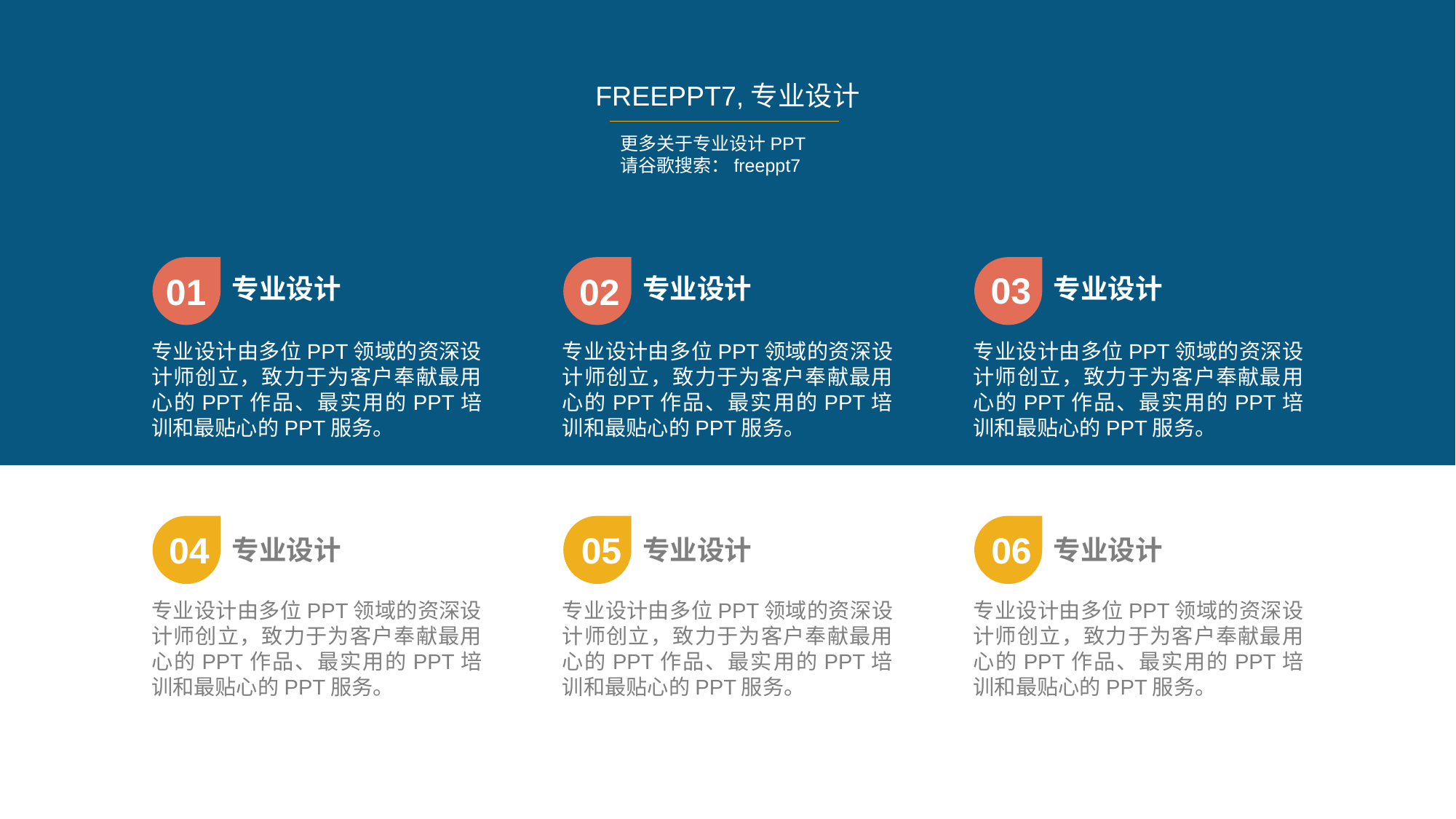

FREEPPT7,专业设计
更多关于专业设计PPT
请谷歌搜索：freeppt7

03
01
02
专业设计
专业设计
专业设计
专业设计由多位PPT领域的资深设计师创立，致力于为客户奉献最用心的PPT作品、最实用的PPT培训和最贴心的PPT服务。
专业设计由多位PPT领域的资深设计师创立，致力于为客户奉献最用心的PPT作品、最实用的PPT培训和最贴心的PPT服务。
专业设计由多位PPT领域的资深设计师创立，致力于为客户奉献最用心的PPT作品、最实用的PPT培训和最贴心的PPT服务。

04
05
06
专业设计
专业设计
专业设计
专业设计由多位PPT领域的资深设计师创立，致力于为客户奉献最用心的PPT作品、最实用的PPT培训和最贴心的PPT服务。
专业设计由多位PPT领域的资深设计师创立，致力于为客户奉献最用心的PPT作品、最实用的PPT培训和最贴心的PPT服务。
专业设计由多位PPT领域的资深设计师创立，致力于为客户奉献最用心的PPT作品、最实用的PPT培训和最贴心的PPT服务。